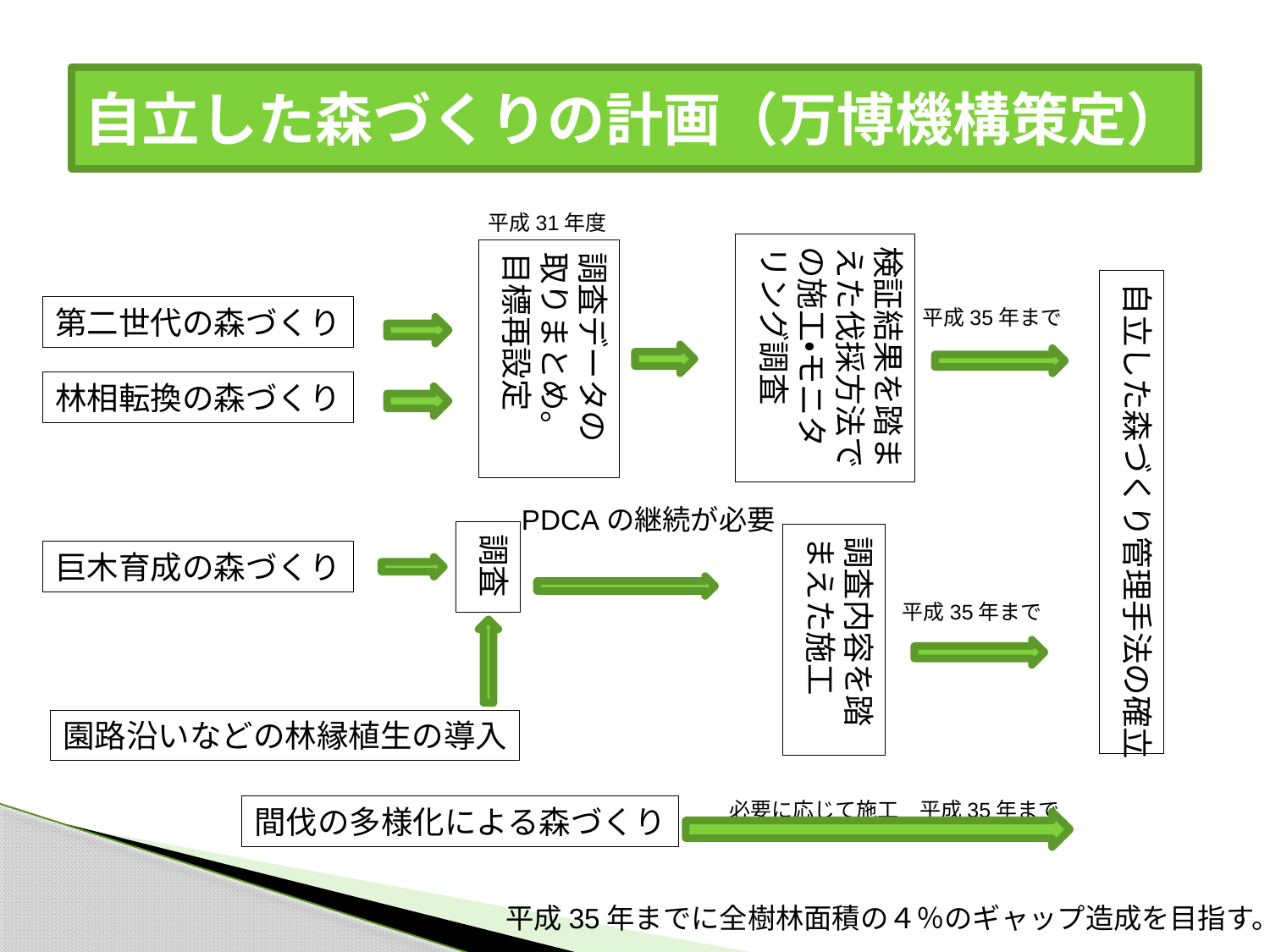

#
自立した森づくりの計画（万博機構策定）
平成31年度
検証結果を踏まえた伐採方法での施工・モニタリング調査
調査データの取りまとめ。目標再設定
自立した森づくり管理手法の確立
第二世代の森づくり
平成35年まで

林相転換の森づくり

PDCAの継続が必要
調査
調査内容を踏まえた施工
巨木育成の森づくり

平成35年まで

園路沿いなどの林縁植生の導入
必要に応じて施工　平成35年まで
間伐の多様化による森づくり

平成35年までに全樹林面積の４％のギャップ造成を目指す。